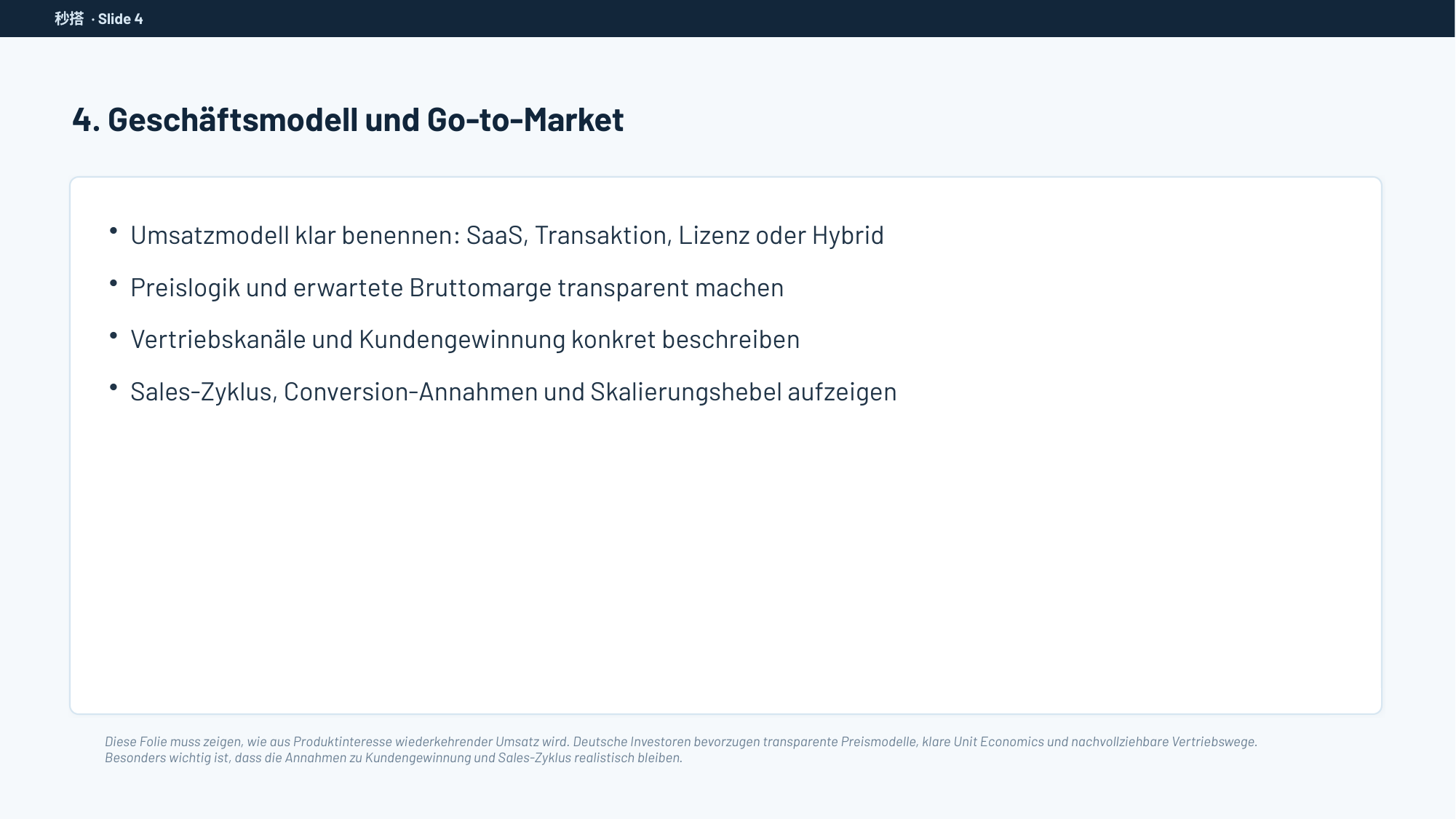

秒搭 · Slide 4
4. Geschäftsmodell und Go-to-Market

Umsatzmodell klar benennen: SaaS, Transaktion, Lizenz oder Hybrid
Preislogik und erwartete Bruttomarge transparent machen
Vertriebskanäle und Kundengewinnung konkret beschreiben
Sales-Zyklus, Conversion-Annahmen und Skalierungshebel aufzeigen
Diese Folie muss zeigen, wie aus Produktinteresse wiederkehrender Umsatz wird. Deutsche Investoren bevorzugen transparente Preismodelle, klare Unit Economics und nachvollziehbare Vertriebswege. Besonders wichtig ist, dass die Annahmen zu Kundengewinnung und Sales-Zyklus realistisch bleiben.